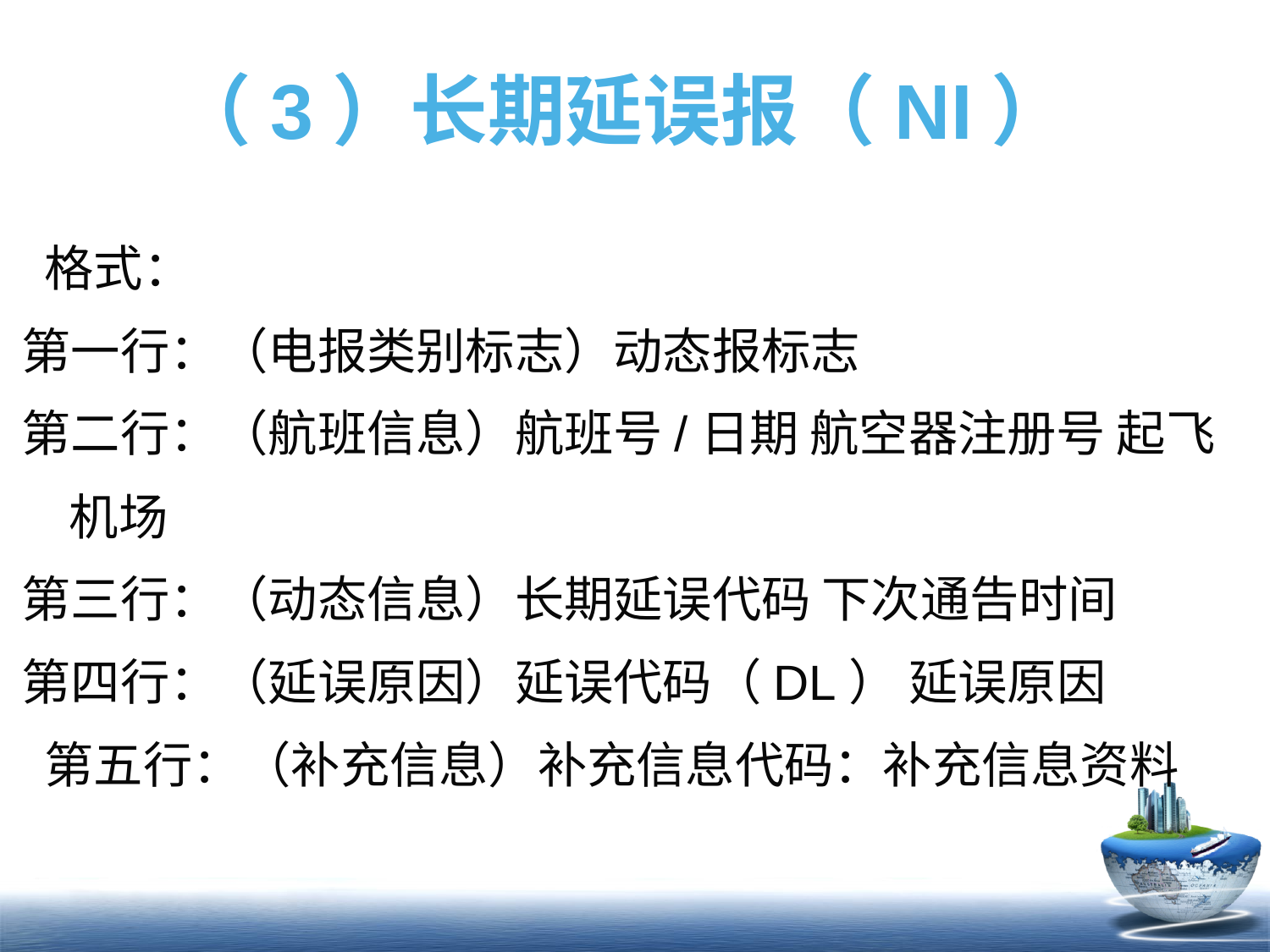

# （3）长期延误报（NI）
 格式：
第一行：（电报类别标志）动态报标志
第二行：（航班信息）航班号/日期 航空器注册号 起飞机场
第三行：（动态信息）长期延误代码 下次通告时间
第四行：（延误原因）延误代码（DL） 延误原因
 第五行：（补充信息）补充信息代码：补充信息资料